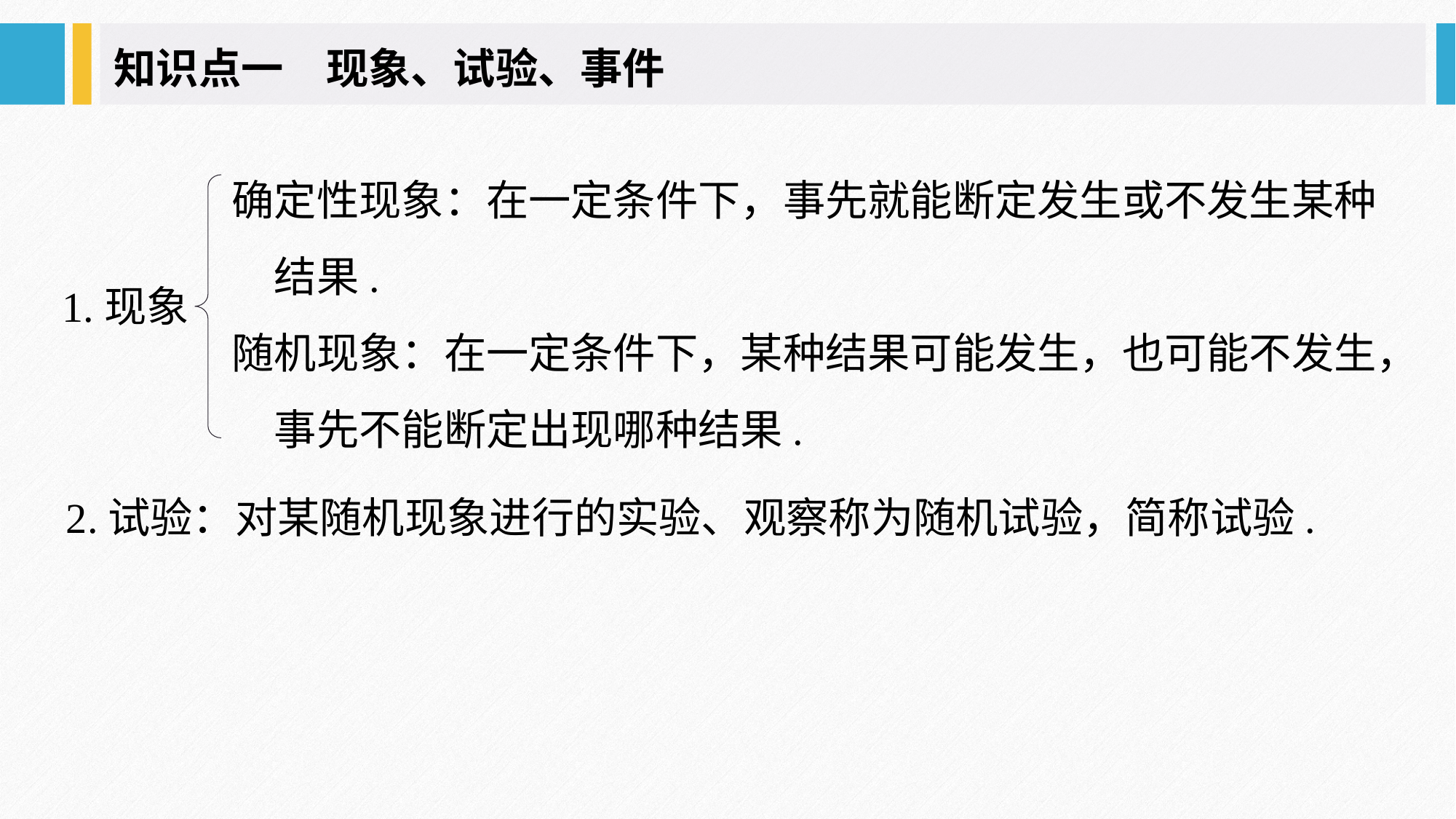

知识点一　现象、试验、事件
确定性现象：在一定条件下，事先就能断定发生或不发生某种
　结果.
随机现象：在一定条件下，某种结果可能发生，也可能不发生，
　事先不能断定出现哪种结果.

1.现象
2.试验：对某随机现象进行的实验、观察称为随机试验，简称试验.